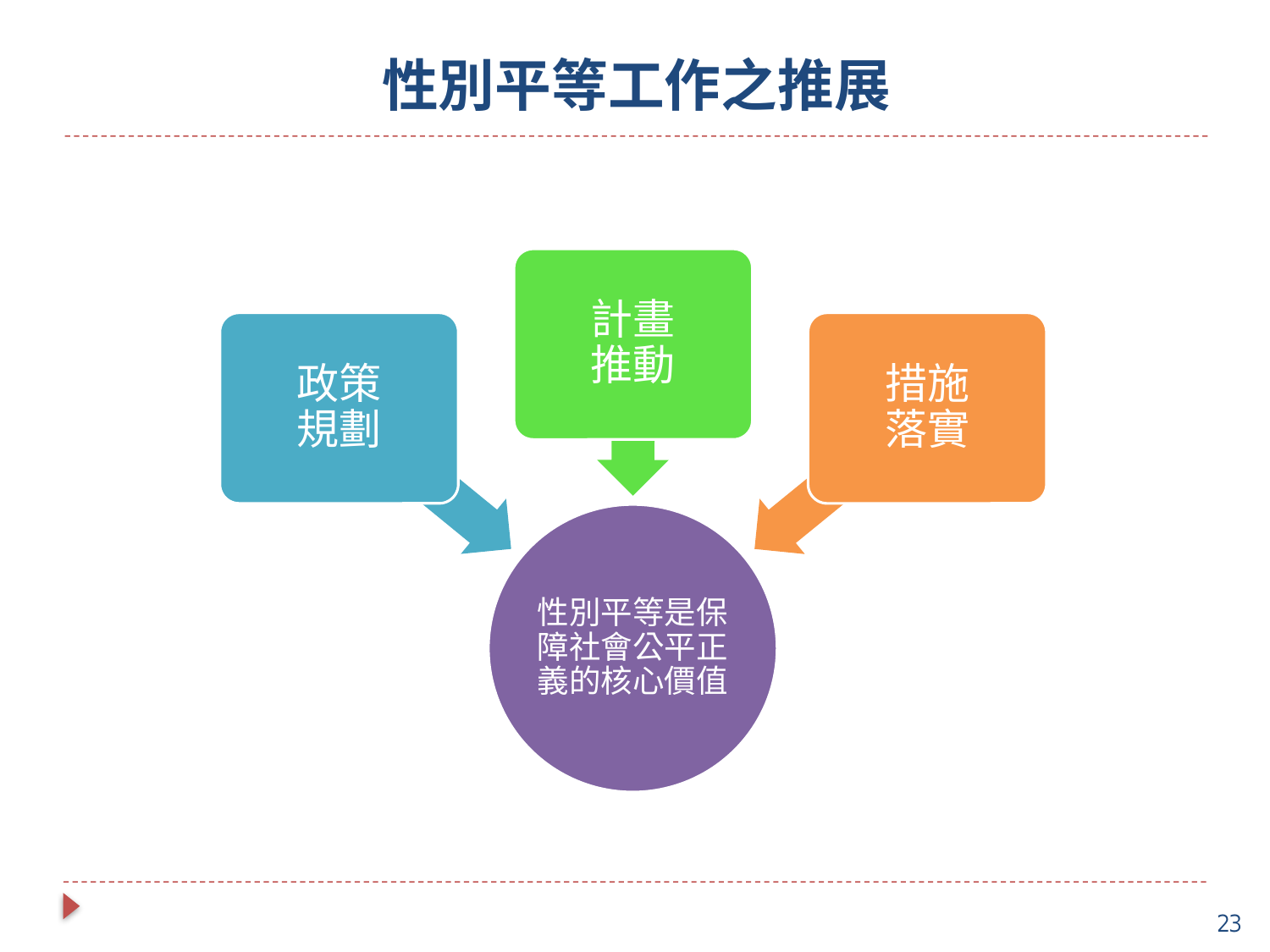

# 性別平等工作之推展
性別平等是保障社會公平正義的核心價值
政策
規劃
計畫
推動
措施
落實
23